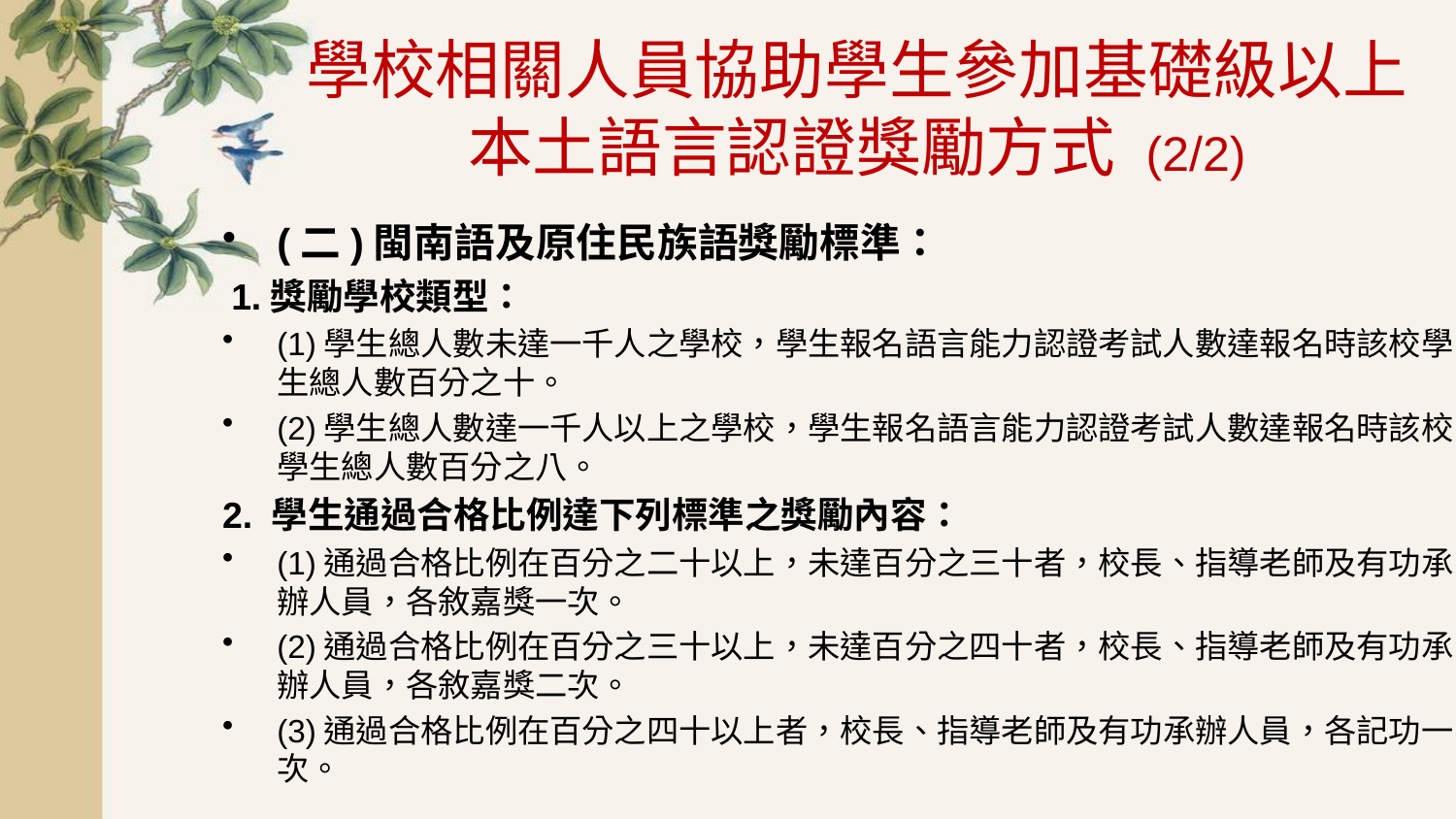

# 學校相關人員協助學生參加基礎級以上 本土語言認證獎勵方式 (2/2)
(二)閩南語及原住民族語獎勵標準：
 1.獎勵學校類型：
(1)學生總人數未達一千人之學校，學生報名語言能力認證考試人數達報名時該校學生總人數百分之十。
(2)學生總人數達一千人以上之學校，學生報名語言能力認證考試人數達報名時該校學生總人數百分之八。
2. 學生通過合格比例達下列標準之獎勵內容：
(1)通過合格比例在百分之二十以上，未達百分之三十者，校長、指導老師及有功承辦人員，各敘嘉獎一次。
(2)通過合格比例在百分之三十以上，未達百分之四十者，校長、指導老師及有功承辦人員，各敘嘉獎二次。
(3)通過合格比例在百分之四十以上者，校長、指導老師及有功承辦人員，各記功一次。